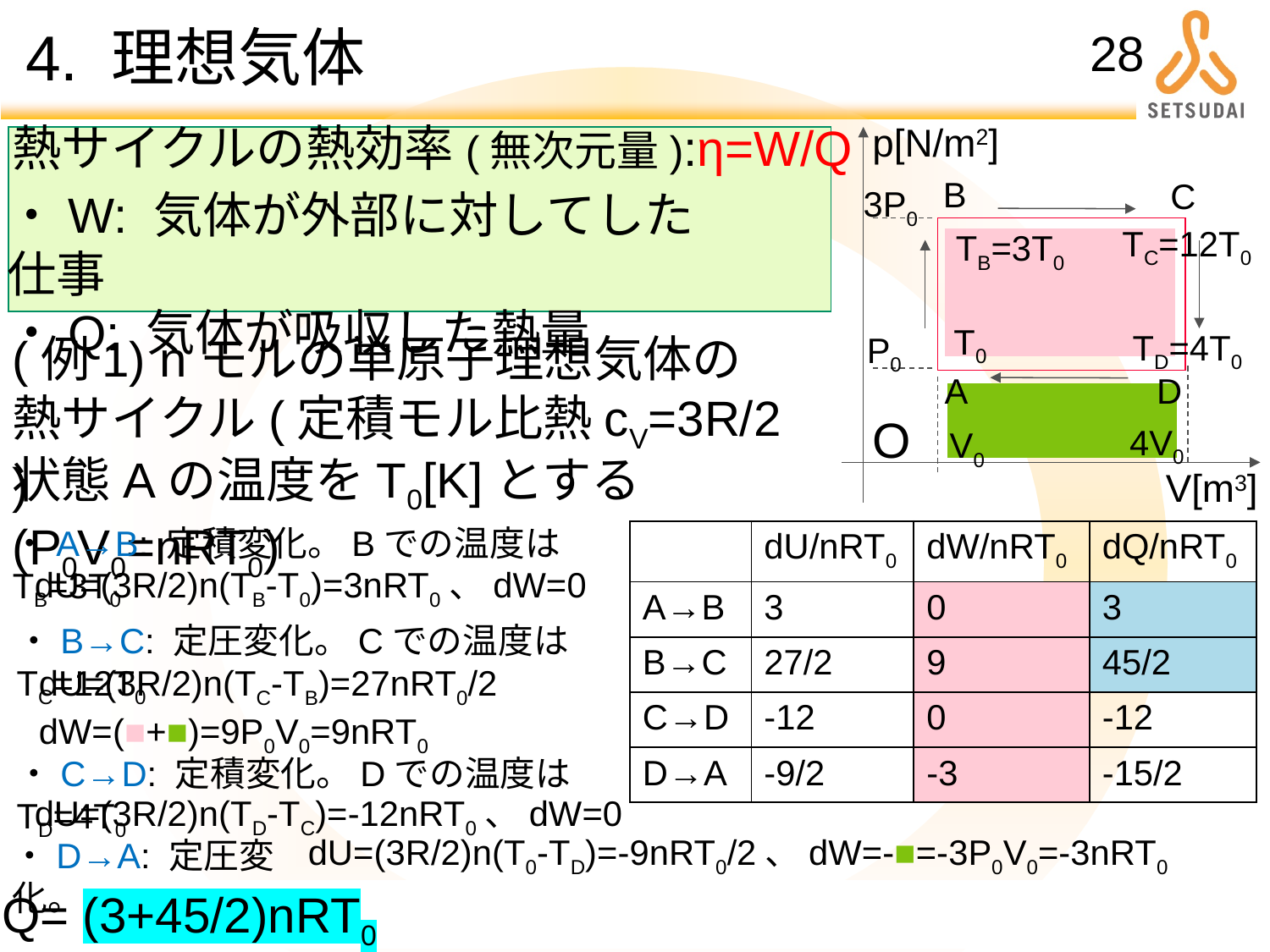

# 4. 理想気体
28
熱サイクルの熱効率(無次元量):η=W/Q
p[N/m2]

B
C
・W: 気体が外部に対してした仕事
・Q: 気体が吸収した熱量
3P0

TC=12T0
TB=3T0

T0
(例1) nモルの単原子理想気体の熱サイクル(定積モル比熱cV=3R/2)
TD=4T0
P0
A
D

O
4V0
V0
状態Aの温度をT0[K]とする(P0V0=nRT0)
V[m3]
・A→B: 定積変化。Bでの温度はTB=3T0
|  | dU/nRT0 | dW/nRT0 | dQ/nRT0 |
| --- | --- | --- | --- |
| A→B | 3 | 0 | 3 |
| B→C | 27/2 | 9 | 45/2 |
| C→D | -12 | 0 | -12 |
| D→A | -9/2 | -3 | -15/2 |
dU=(3R/2)n(TB-T0)=3nRT0、dW=0
・B→C: 定圧変化。Cでの温度はTC=12T0
dU=(3R/2)n(TC-TB)=27nRT0/2
dW=(■+■)=9P0V0=9nRT0
・C→D: 定積変化。Dでの温度はTD=4T0
dU=(3R/2)n(TD-TC)=-12nRT0、dW=0
dU=(3R/2)n(T0-TD)=-9nRT0/2、dW=-■=-3P0V0=-3nRT0
・D→A: 定圧変化。
Q= (3+45/2)nRT0 =51nRT0/2、W=■=6nRT0⇒η=W/Q=4/17